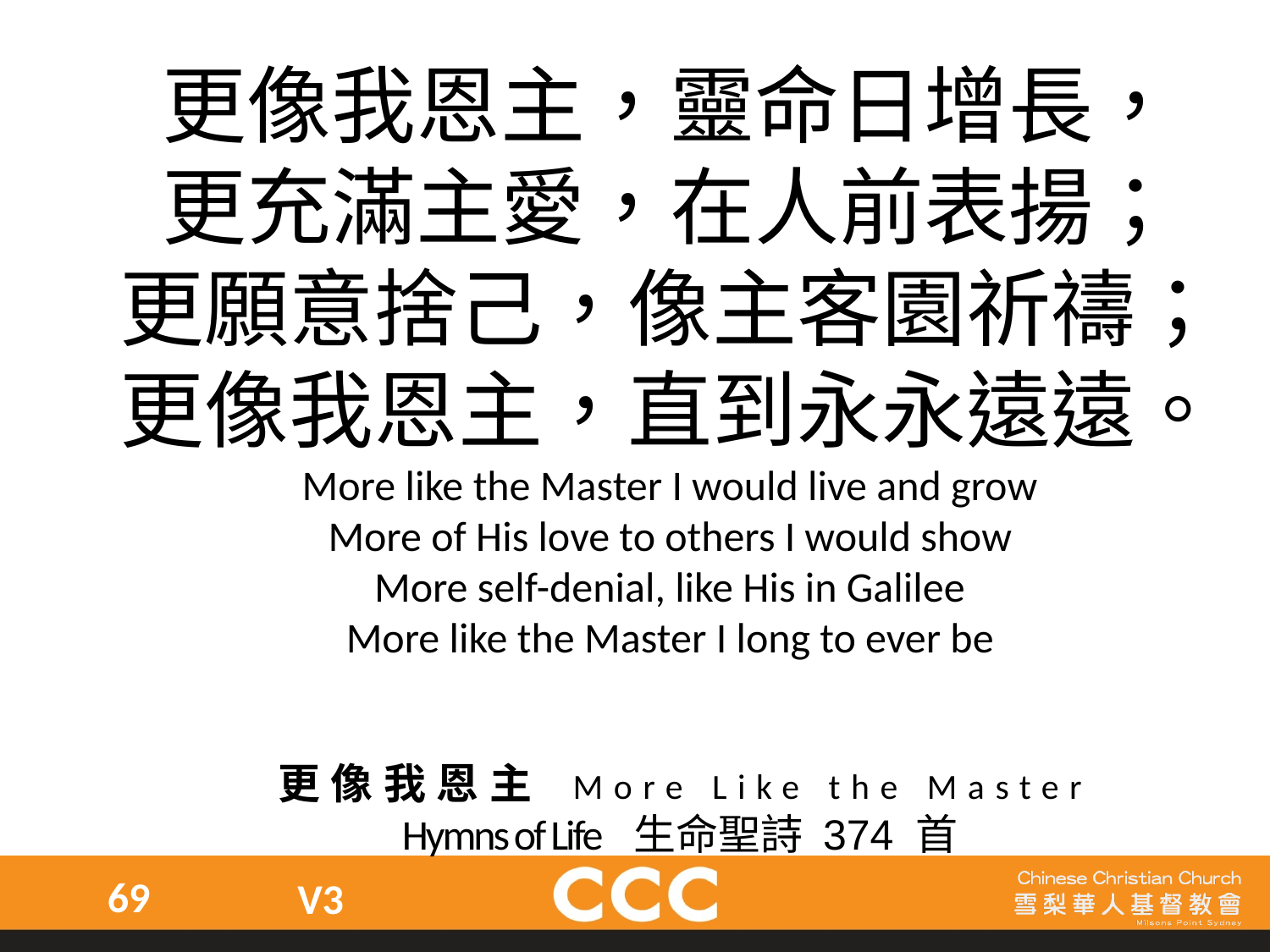

更像我恩主，靈命日增長，
更充滿主愛，在人前表揚；
更願意捨己，像主客園祈禱；
更像我恩主，直到永永遠遠。
More like the Master I would live and grow
More of His love to others I would show
More self-denial, like His in Galilee
More like the Master I long to ever be
更像我恩主 More Like the Master
Hymns of Life   生命聖詩 374 首
69
V3